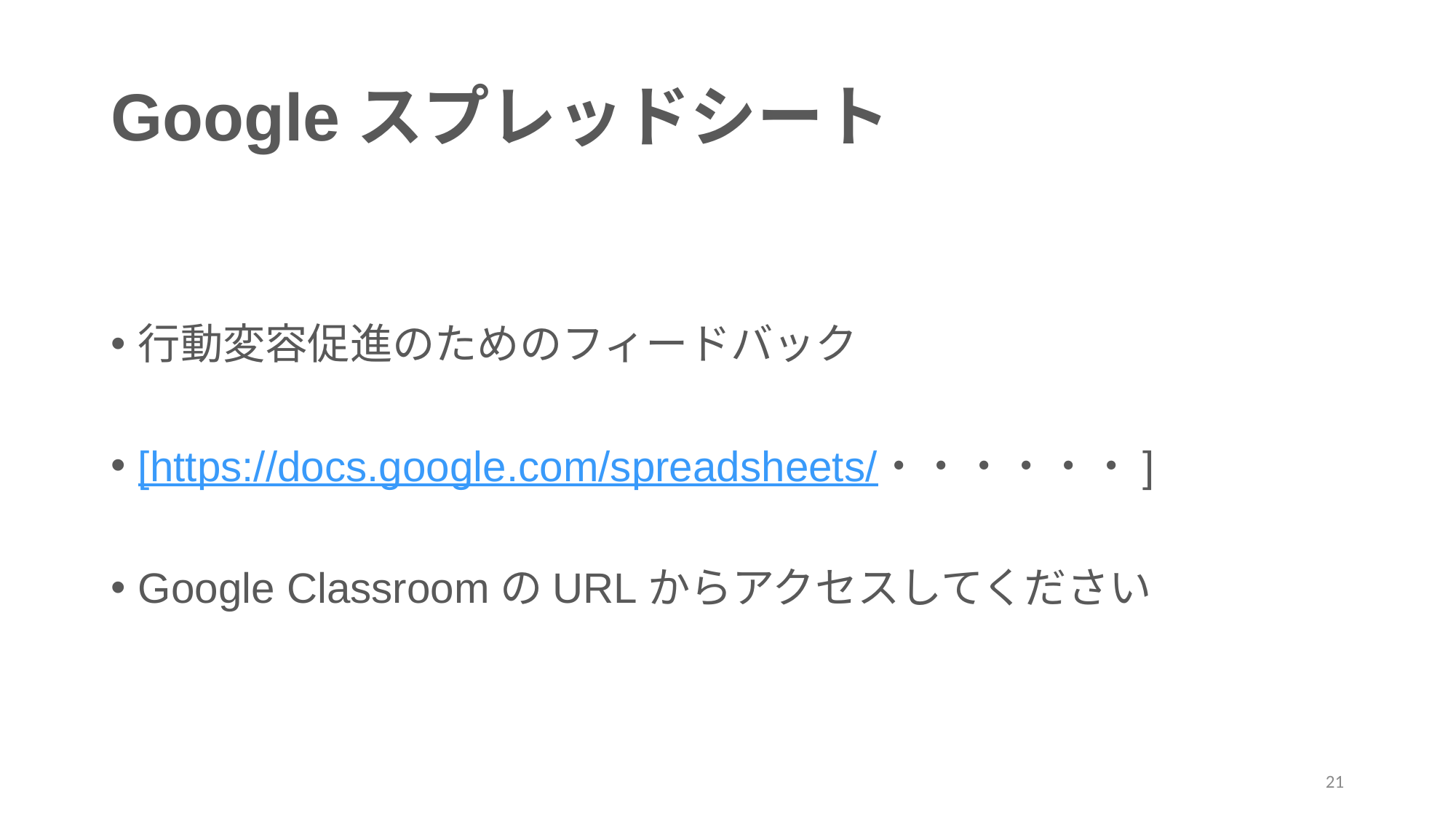

# Googleスプレッドシート
行動変容促進のためのフィードバック

[https://docs.google.com/spreadsheets/・・・・・・]

Google ClassroomのURLからアクセスしてください

21